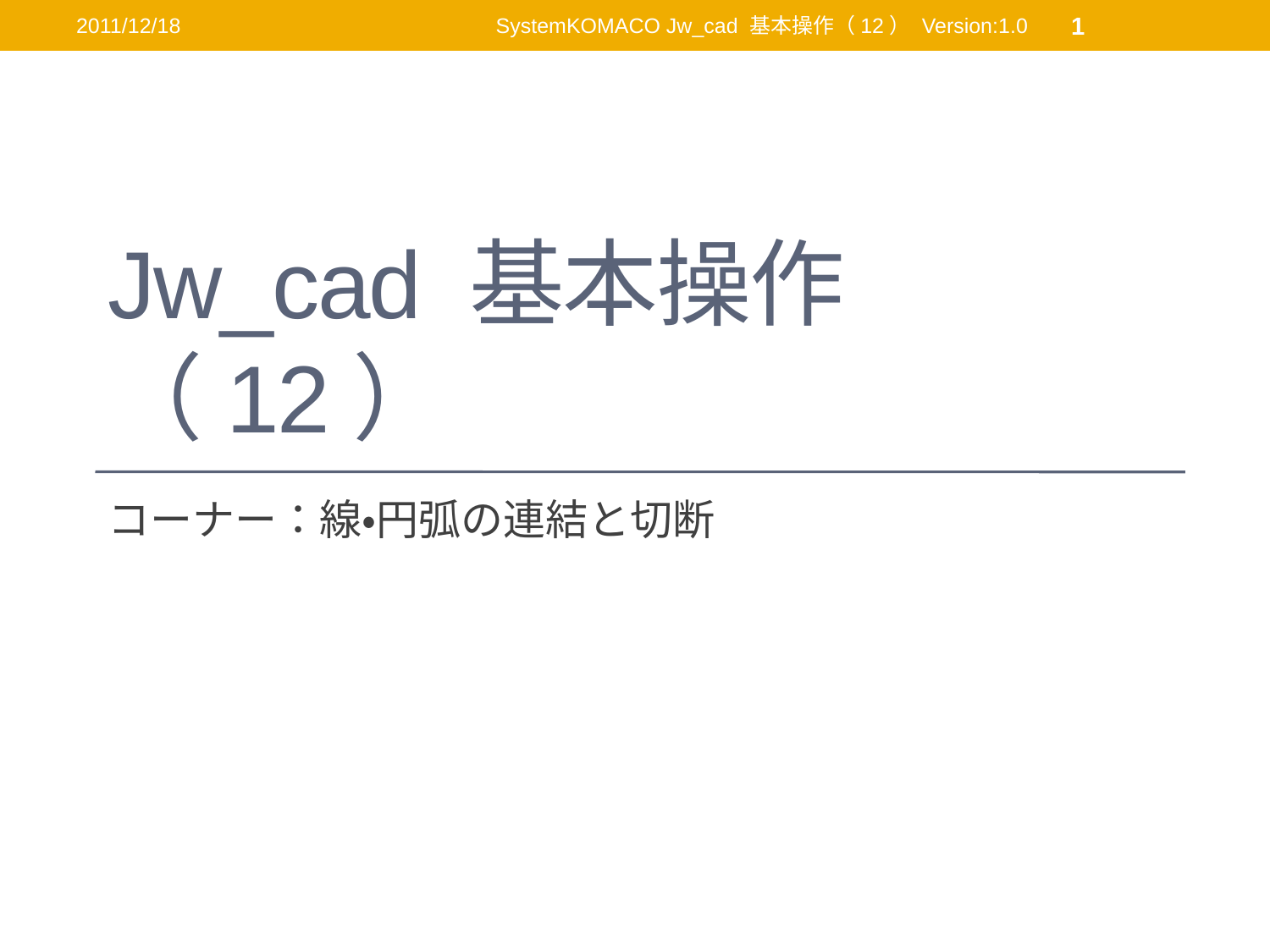

2011/12/18
SystemKOMACO Jw_cad 基本操作（12） Version:1.0
1
# Jw_cad 基本操作（12）
コーナー：線・円弧の連結と切断